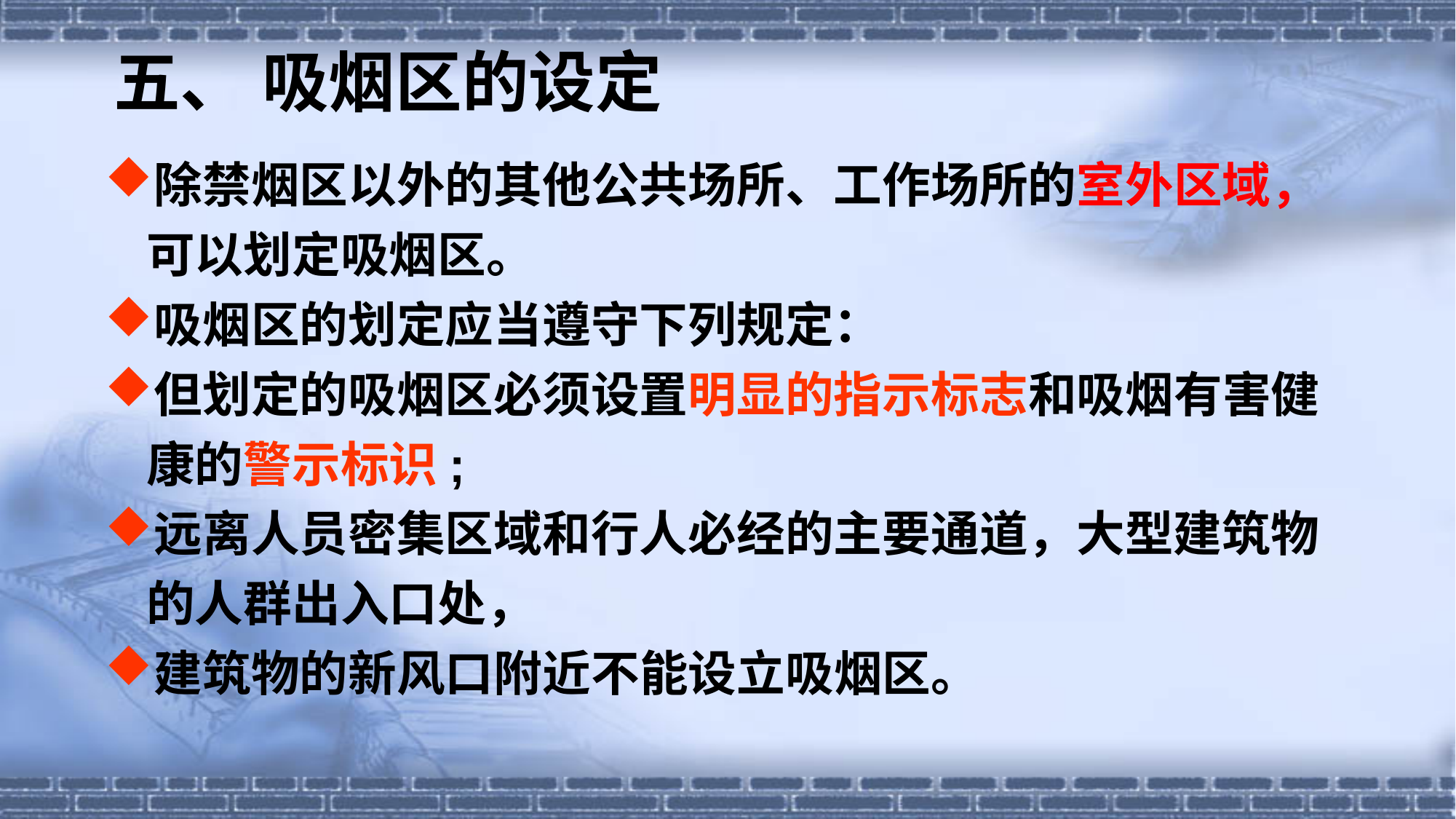

五、 吸烟区的设定
除禁烟区以外的其他公共场所、工作场所的室外区域，可以划定吸烟区。
吸烟区的划定应当遵守下列规定：
但划定的吸烟区必须设置明显的指示标志和吸烟有害健康的警示标识;
远离人员密集区域和行人必经的主要通道，大型建筑物的人群出入口处，
建筑物的新风口附近不能设立吸烟区。